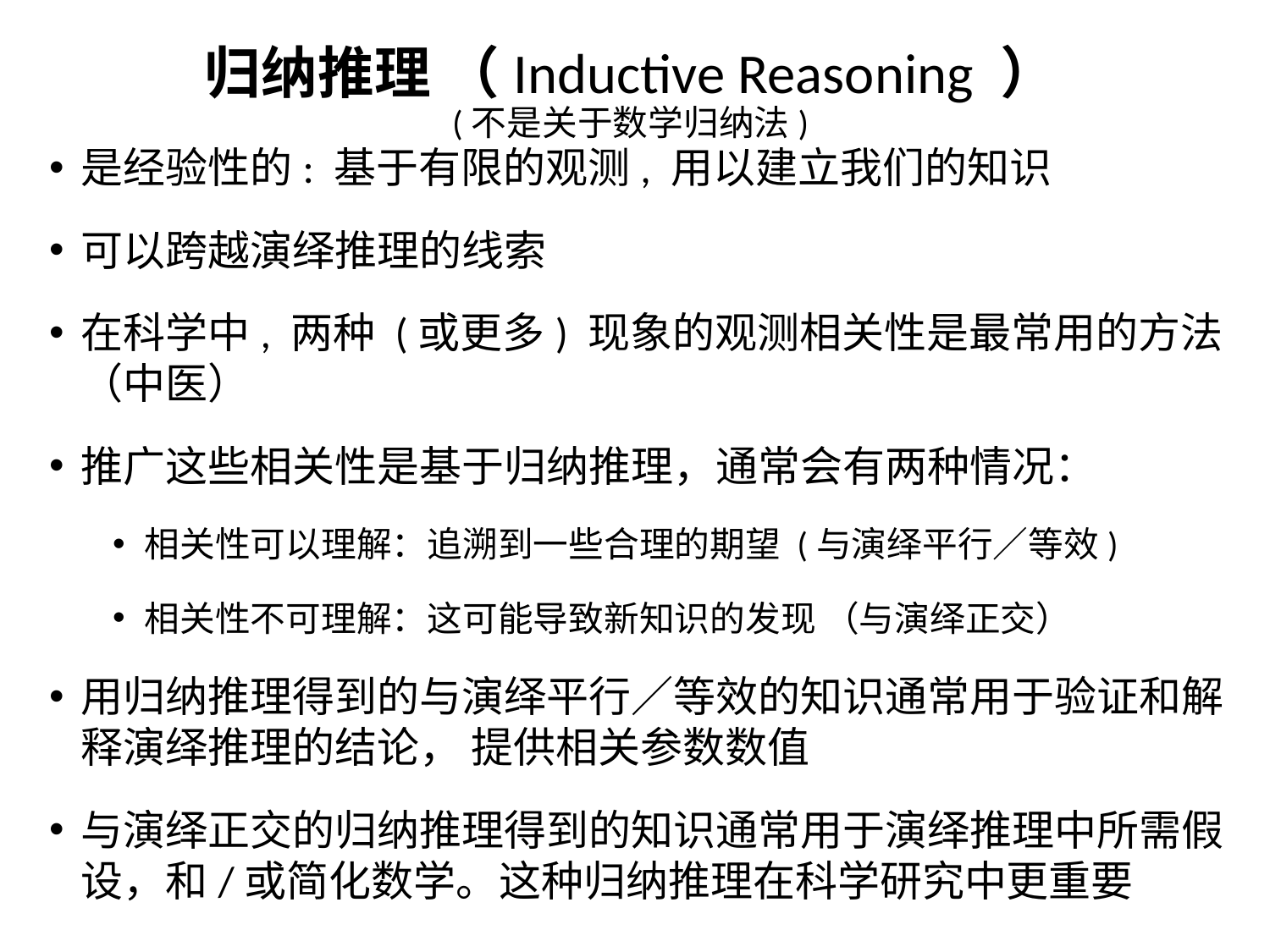

# 归纳推理 （Inductive Reasoning ） (不是关于数学归纳法)
是经验性的: 基于有限的观测, 用以建立我们的知识
可以跨越演绎推理的线索
在科学中, 两种 (或更多) 现象的观测相关性是最常用的方法（中医）
推广这些相关性是基于归纳推理，通常会有两种情况：
相关性可以理解：追溯到一些合理的期望 (与演绎平行／等效)
相关性不可理解：这可能导致新知识的发现 （与演绎正交）
用归纳推理得到的与演绎平行／等效的知识通常用于验证和解释演绎推理的结论， 提供相关参数数值
与演绎正交的归纳推理得到的知识通常用于演绎推理中所需假设，和/或简化数学。这种归纳推理在科学研究中更重要